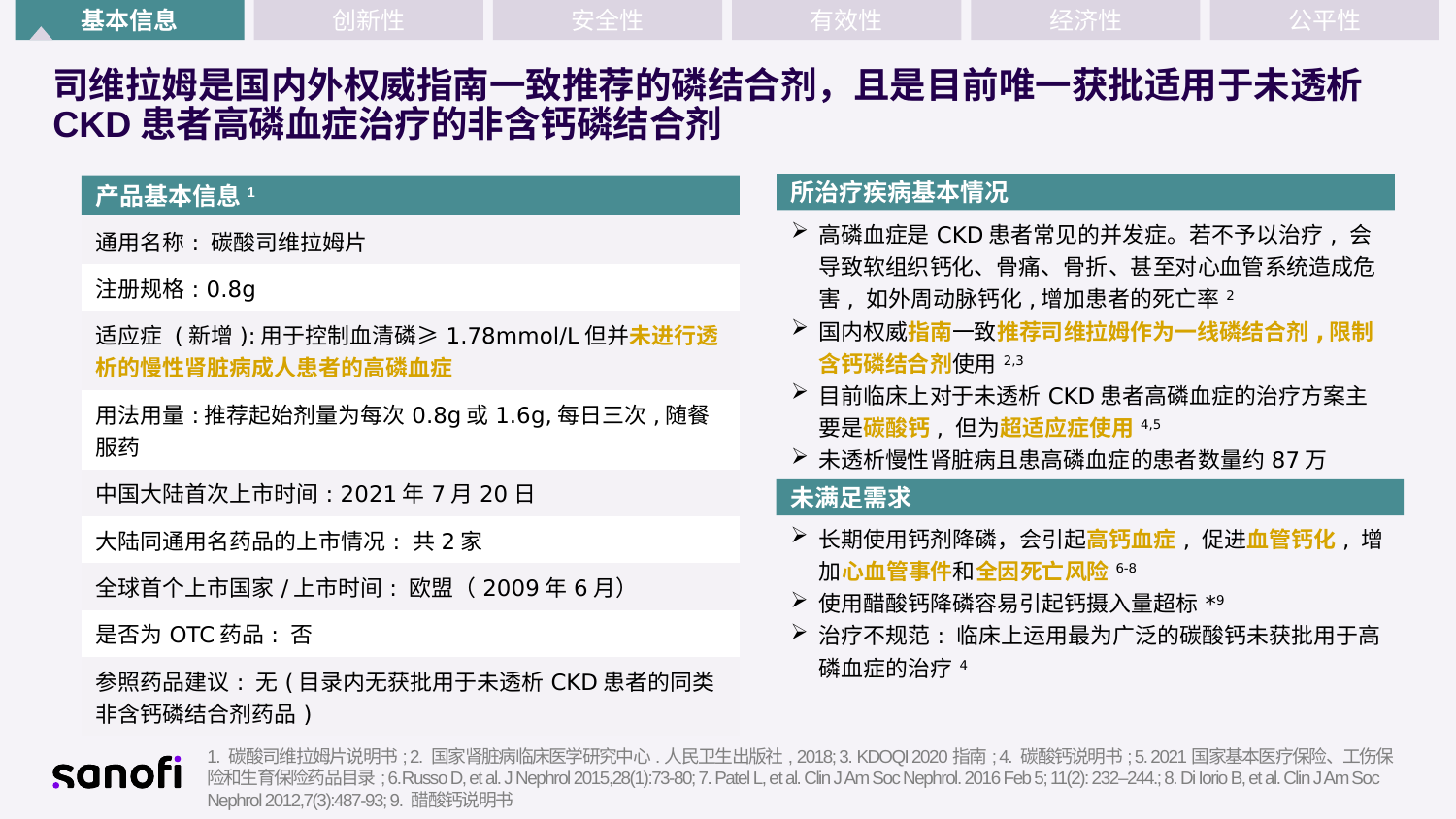

基本信息
创新性
安全性
有效性
经济性
公平性

# 司维拉姆是国内外权威指南一致推荐的磷结合剂，且是目前唯一获批适用于未透析CKD患者高磷血症治疗的非含钙磷结合剂
|  |
| --- |
| 通用名称: 碳酸司维拉姆片 |
| 注册规格: 0.8g |
| 适应症 (新增):用于控制血清磷≥1.78mmol/L但并未进行透析的慢性肾脏病成人患者的高磷血症 |
| 用法用量:推荐起始剂量为每次0.8g或1.6g,每日三次,随餐服药 |
| 中国大陆首次上市时间: 2021年7月20日 |
| 大陆同通用名药品的上市情况: 共2家 |
| 全球首个上市国家/上市时间: 欧盟（2009年6月） |
| 是否为OTC药品: 否 |
| 参照药品建议: 无(目录内无获批用于未透析CKD患者的同类非含钙磷结合剂药品) |
所治疗疾病基本情况
产品基本信息1
| 高磷血症是CKD患者常见的并发症。若不予以治疗, 会导致软组织钙化、骨痛、骨折、甚至对心血管系统造成危害, 如外周动脉钙化,增加患者的死亡率2 国内权威指南一致推荐司维拉姆作为一线磷结合剂,限制含钙磷结合剂使用2,3 目前临床上对于未透析CKD患者高磷血症的治疗方案主要是碳酸钙, 但为超适应症使用4,5 未透析慢性肾脏病且患高磷血症的患者数量约87万 |
| --- |
未满足需求
| 长期使用钙剂降磷，会引起高钙血症, 促进血管钙化, 增加心血管事件和全因死亡风险6-8 使用醋酸钙降磷容易引起钙摄入量超标\*9 治疗不规范: 临床上运用最为广泛的碳酸钙未获批用于高磷血症的治疗4 |
| --- |
1. 碳酸司维拉姆片说明书; 2. 国家肾脏病临床医学研究中心.人民卫生出版社, 2018; 3. KDOQI 2020指南; 4. 碳酸钙说明书; 5. 2021国家基本医疗保险、工伤保险和生育保险药品目录; 6.Russo D, et al. J Nephrol 2015,28(1):73-80; 7. Patel L, et al. Clin J Am Soc Nephrol. 2016 Feb 5; 11(2): 232–244.; 8. Di Iorio B, et al. Clin J Am Soc Nephrol 2012,7(3):487-93; 9. 醋酸钙说明书